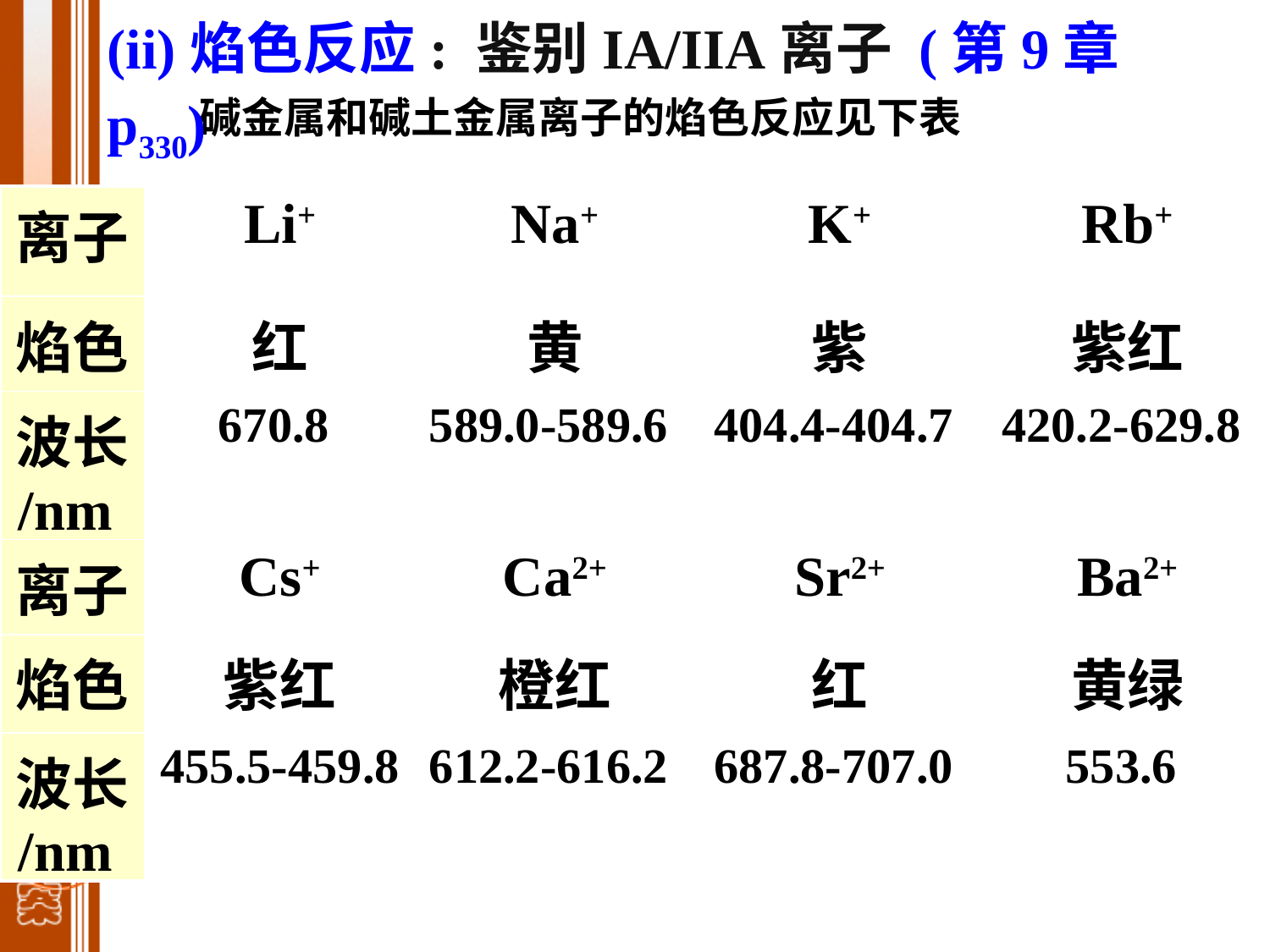

(ii)焰色反应: 鉴别IA/IIA离子 (第9章p330)
碱金属和碱土金属离子的焰色反应见下表
| 离子 | Li+ | Na+ | K+ | Rb+ |
| --- | --- | --- | --- | --- |
| 焰色 | 红 | 黄 | 紫 | 紫红 |
| 波长 /nm | 670.8 | 589.0-589.6 | 404.4-404.7 | 420.2-629.8 |
| 离子 | Cs+ | Ca2+ | Sr2+ | Ba2+ |
| 焰色 | 紫红 | 橙红 | 红 | 黄绿 |
| 波长 /nm | 455.5-459.8 | 612.2-616.2 | 687.8-707.0 | 553.6 |
35